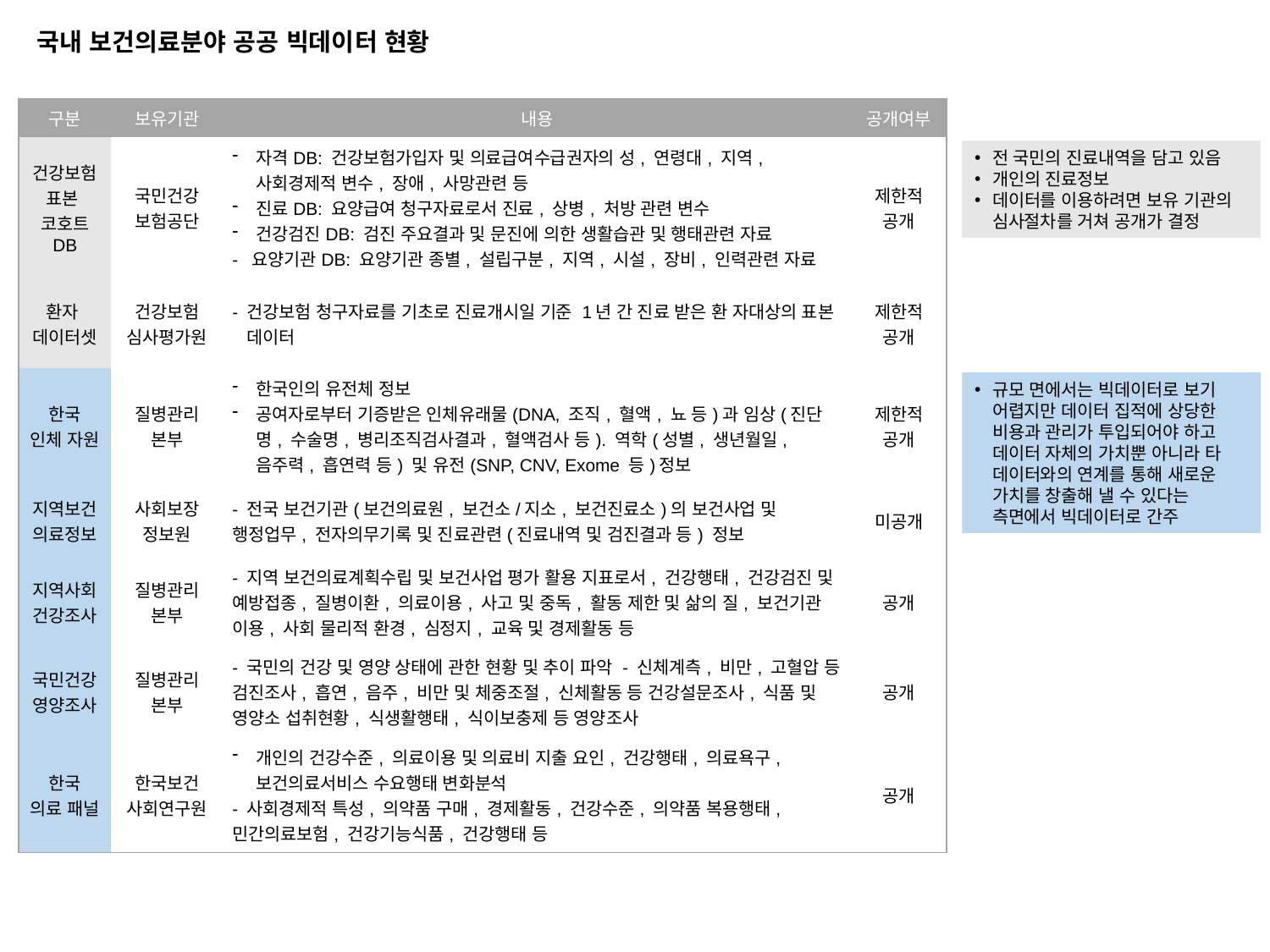

국내 보건의료분야 공공 빅데이터 현황
| 구분 | 보유기관 | 내용 | 공개여부 |
| --- | --- | --- | --- |
| 건강보험 표본 코호트 DB | 국민건강 보험공단 | 자격DB: 건강보험가입자 및 의료급여수급권자의 성, 연령대, 지역, 사회경제적 변수, 장애, 사망관련 등 진료DB: 요양급여 청구자료로서 진료, 상병, 처방 관련 변수 건강검진DB: 검진 주요결과 및 문진에 의한 생활습관 및 행태관련 자료 - 요양기관DB: 요양기관 종별, 설립구분, 지역, 시설, 장비, 인력관련 자료 | 제한적 공개 |
| 환자 데이터셋 | 건강보험 심사평가원 | - 건강보험 청구자료를 기초로 진료개시일 기준 1년 간 진료 받은 환 자대상의 표본 데이터 | 제한적 공개 |
| 한국 인체 자원 | 질병관리 본부 | 한국인의 유전체 정보 공여자로부터 기증받은 인체유래물(DNA, 조직, 혈액, 뇨 등)과 임상(진단명, 수술명, 병리조직검사결과, 혈액검사 등). 역학(성별, 생년월일, 음주력, 흡연력 등) 및 유전(SNP, CNV, Exome 등)정보 | 제한적 공개 |
| 지역보건 의료정보 | 사회보장 정보원 | - 전국 보건기관(보건의료원, 보건소/지소, 보건진료소)의 보건사업 및 행정업무, 전자의무기록 및 진료관련(진료내역 및 검진결과 등) 정보 | 미공개 |
| 지역사회 건강조사 | 질병관리 본부 | - 지역 보건의료계획수립 및 보건사업 평가 활용 지표로서, 건강행태, 건강검진 및 예방접종, 질병이환, 의료이용, 사고 및 중독, 활동 제한 및 삶의 질, 보건기관 이용, 사회 물리적 환경, 심정지, 교육 및 경제활동 등 | 공개 |
| 국민건강 영양조사 | 질병관리 본부 | - 국민의 건강 및 영양 상태에 관한 현황 및 추이 파악 - 신체계측, 비만, 고혈압 등 검진조사, 흡연, 음주, 비만 및 체중조절, 신체활동 등 건강설문조사, 식품 및 영양소 섭취현황, 식생활행태, 식이보충제 등 영양조사 | 공개 |
| 한국 의료 패널 | 한국보건 사회연구원 | 개인의 건강수준, 의료이용 및 의료비 지출 요인, 건강행태, 의료욕구, 보건의료서비스 수요행태 변화분석 - 사회경제적 특성, 의약품 구매, 경제활동, 건강수준, 의약품 복용행태, 민간의료보험, 건강기능식품, 건강행태 등 | 공개 |
전 국민의 진료내역을 담고 있음
개인의 진료정보
데이터를 이용하려면 보유 기관의 심사절차를 거쳐 공개가 결정
규모 면에서는 빅데이터로 보기 어렵지만 데이터 집적에 상당한 비용과 관리가 투입되어야 하고 데이터 자체의 가치뿐 아니라 타 데이터와의 연계를 통해 새로운 가치를 창출해 낼 수 있다는 측면에서 빅데이터로 간주